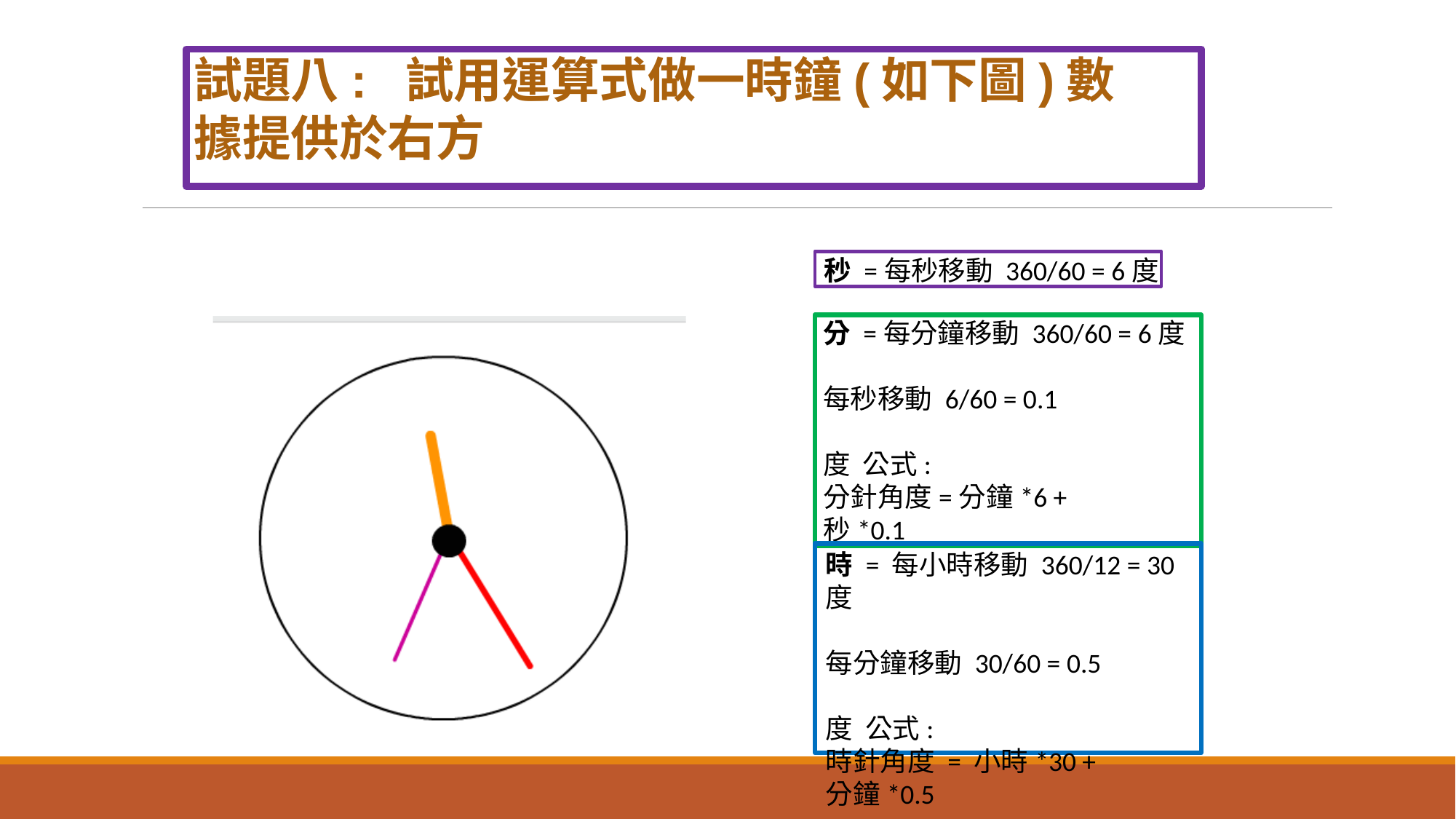

# 試題八:  試用運算式做一時鐘(如下圖)數據提供於右方

秒 =每秒移動 360/60 = 6度
分 =每分鐘移動 360/60 = 6度
每秒移動 6/60 = 0.1度  公式:
分針角度=分鐘*6 + 秒*0.1

時 = 每小時移動 360/12 = 30度
每分鐘移動 30/60 = 0.5度  公式:
時針角度 = 小時*30 + 分鐘*0.5